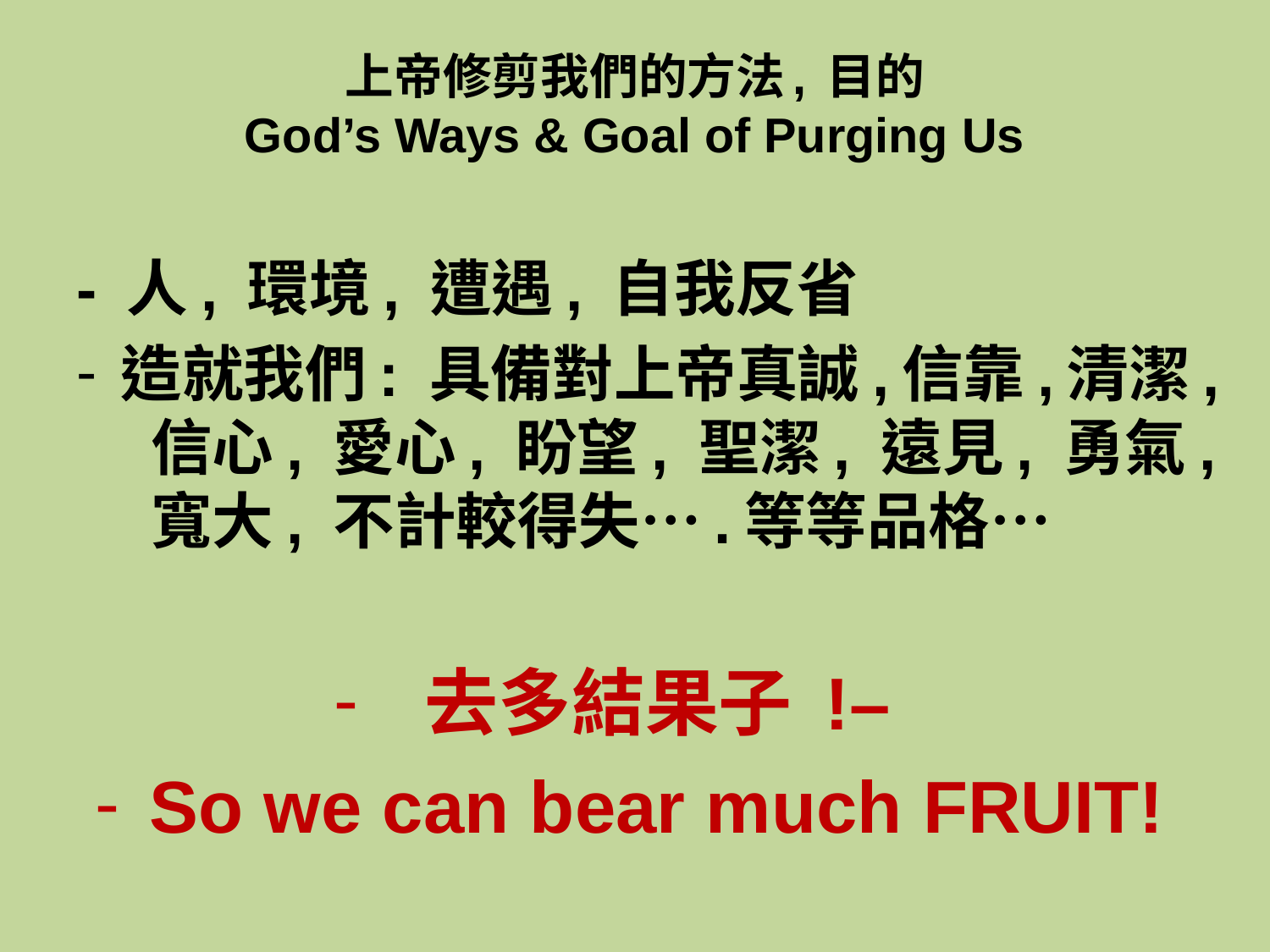

# 上帝修剪我們的方法, 目的 God’s Ways & Goal of Purging Us
- 人, 環境, 遭遇, 自我反省
造就我們: 具備對上帝真誠,信靠,清潔, 信心, 愛心, 盼望, 聖潔, 遠見, 勇氣, 寬大, 不計較得失….等等品格…

去多結果子 !–
So we can bear much FRUIT!